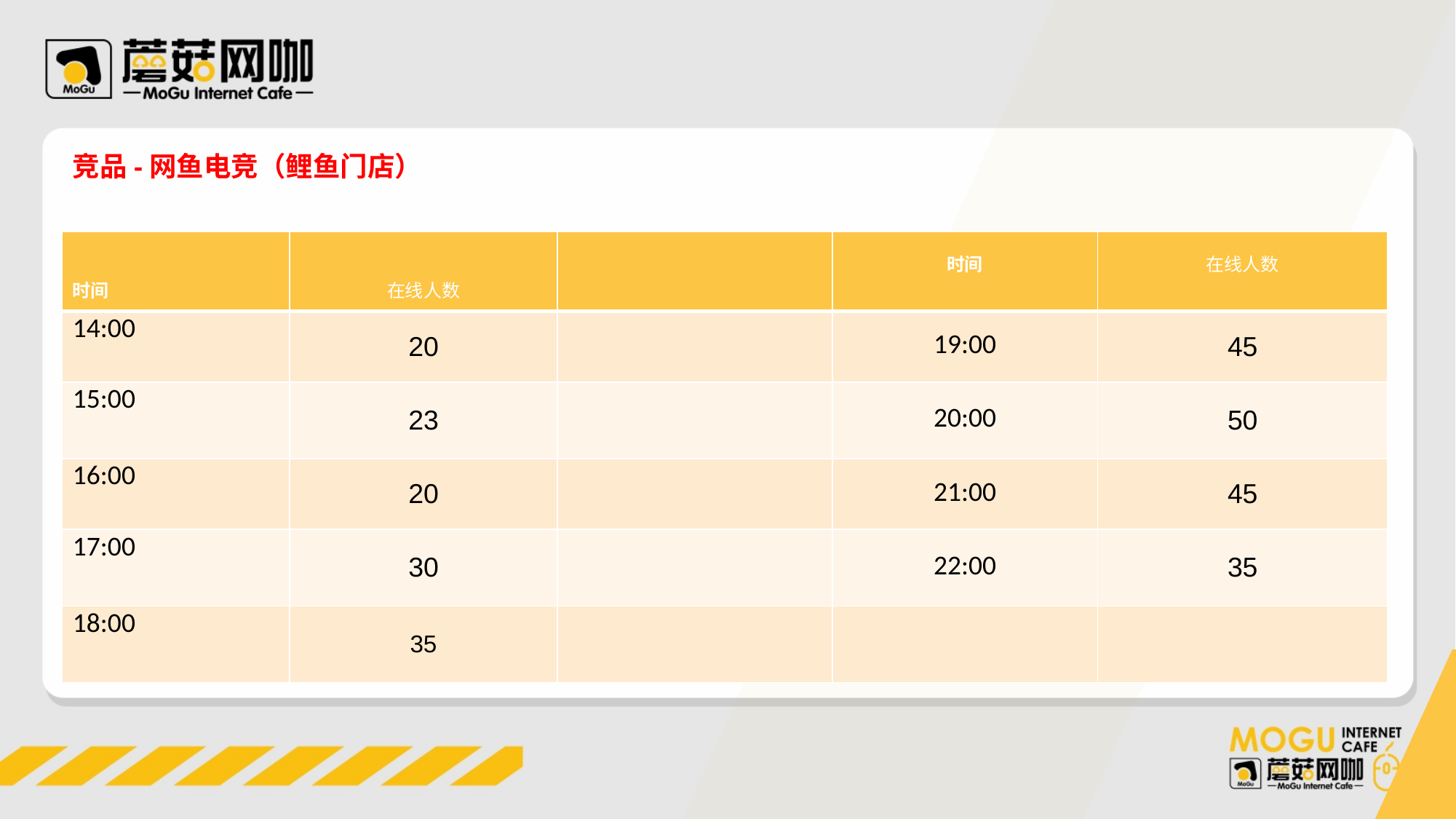

竞品-网鱼电竞（鲤鱼门店）

| 时间 | 在线人数 |  | 时间 | 在线人数 |
| --- | --- | --- | --- | --- |
| 14:00 | 20 |  | 19:00 | 45 |
| 15:00 | 23 |  | 20:00 | 50 |
| 16:00 | 20 |  | 21:00 | 45 |
| 17:00 | 30 |  | 22:00 | 35 |
| 18:00 | 35 |  |  |  |
13